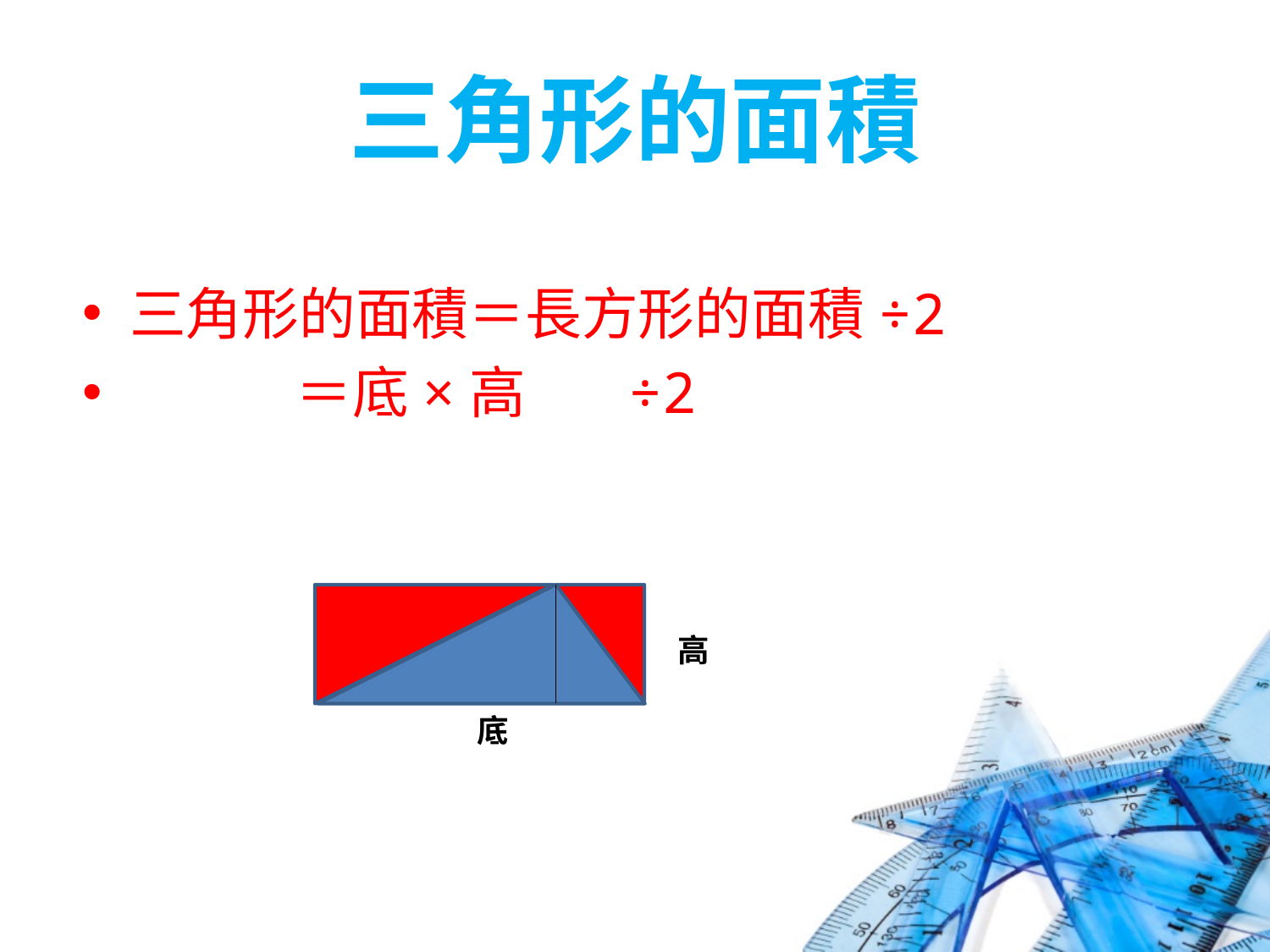

# 三角形的面積
三角形的面積＝長方形的面積÷2
            ＝底×高       ÷2

高
底